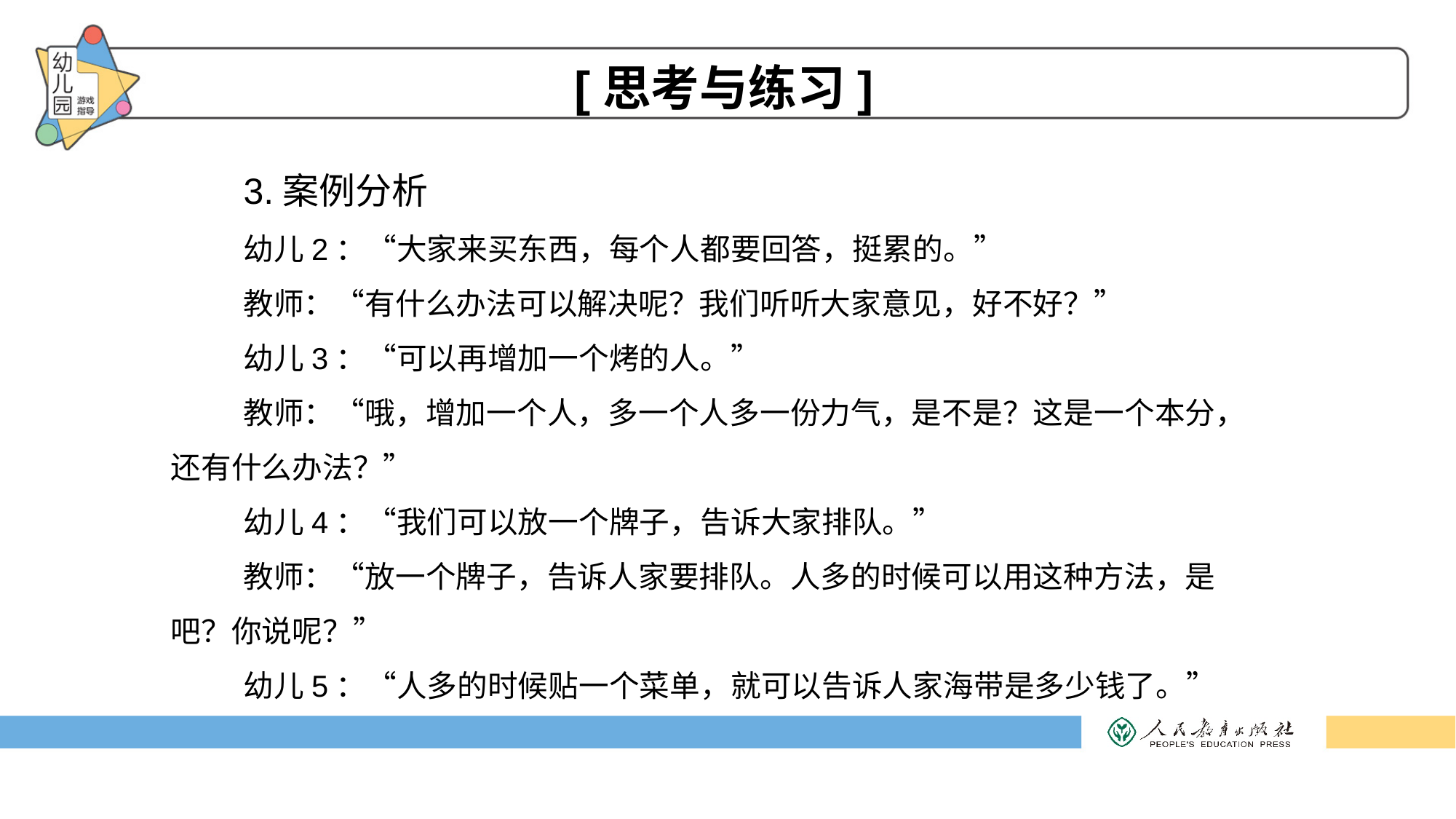

[思考与练习]
3.案例分析
幼儿2：“大家来买东西，每个人都要回答，挺累的。”
教师：“有什么办法可以解决呢？我们听听大家意见，好不好？”
幼儿3：“可以再增加一个烤的人。”
教师：“哦，增加一个人，多一个人多一份力气，是不是？这是一个本分，还有什么办法？”
幼儿4：“我们可以放一个牌子，告诉大家排队。”
教师：“放一个牌子，告诉人家要排队。人多的时候可以用这种方法，是吧？你说呢？”
幼儿5：“人多的时候贴一个菜单，就可以告诉人家海带是多少钱了。”